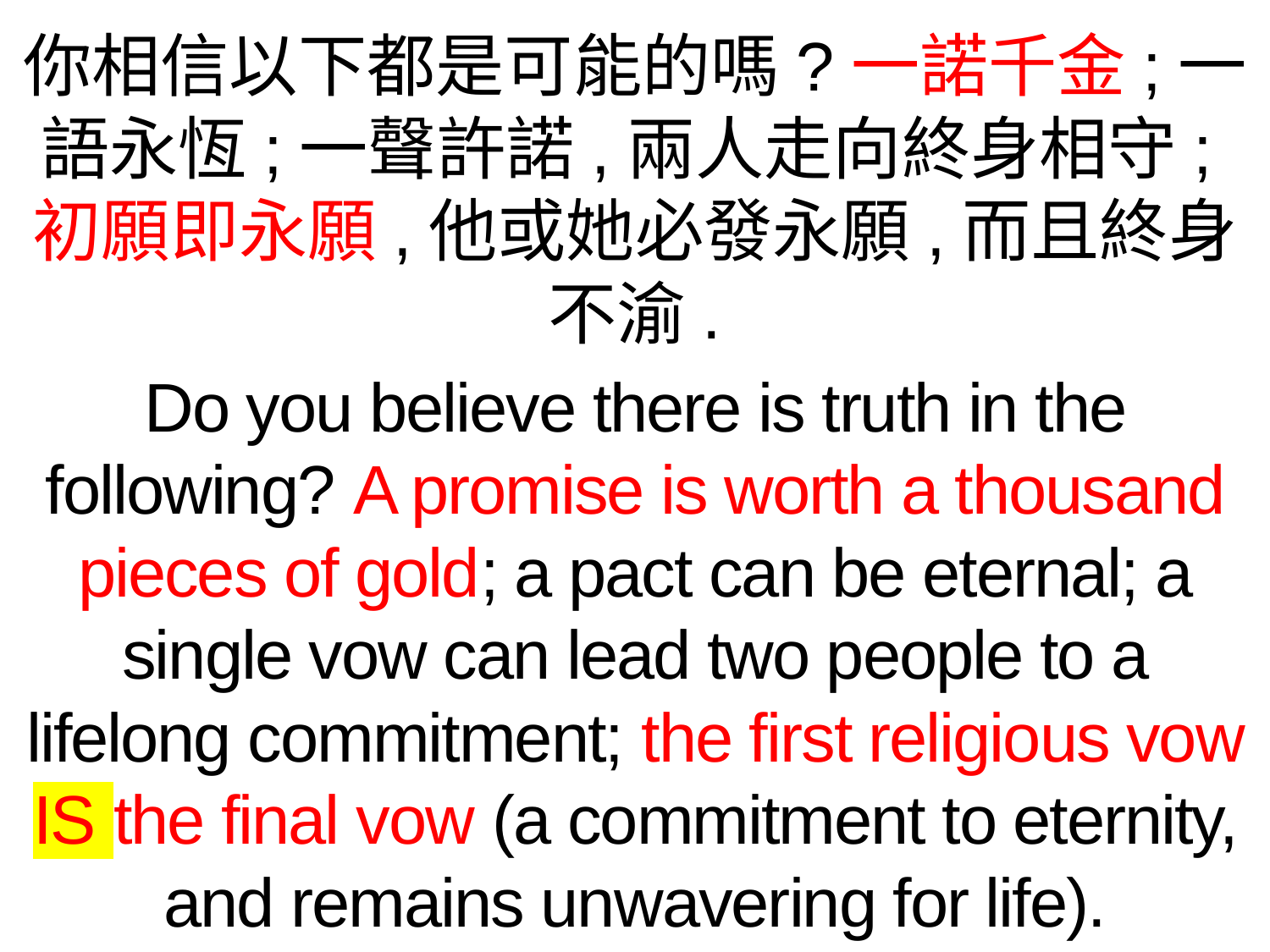

你相信以下都是可能的嗎?一諾千金;一語永恆;一聲許諾,兩人走向終身相守;初願即永願,他或她必發永願,而且終身不渝.
Do you believe there is truth in the following? A promise is worth a thousand pieces of gold; a pact can be eternal; a single vow can lead two people to a lifelong commitment; the first religious vow IS the final vow (a commitment to eternity, and remains unwavering for life).